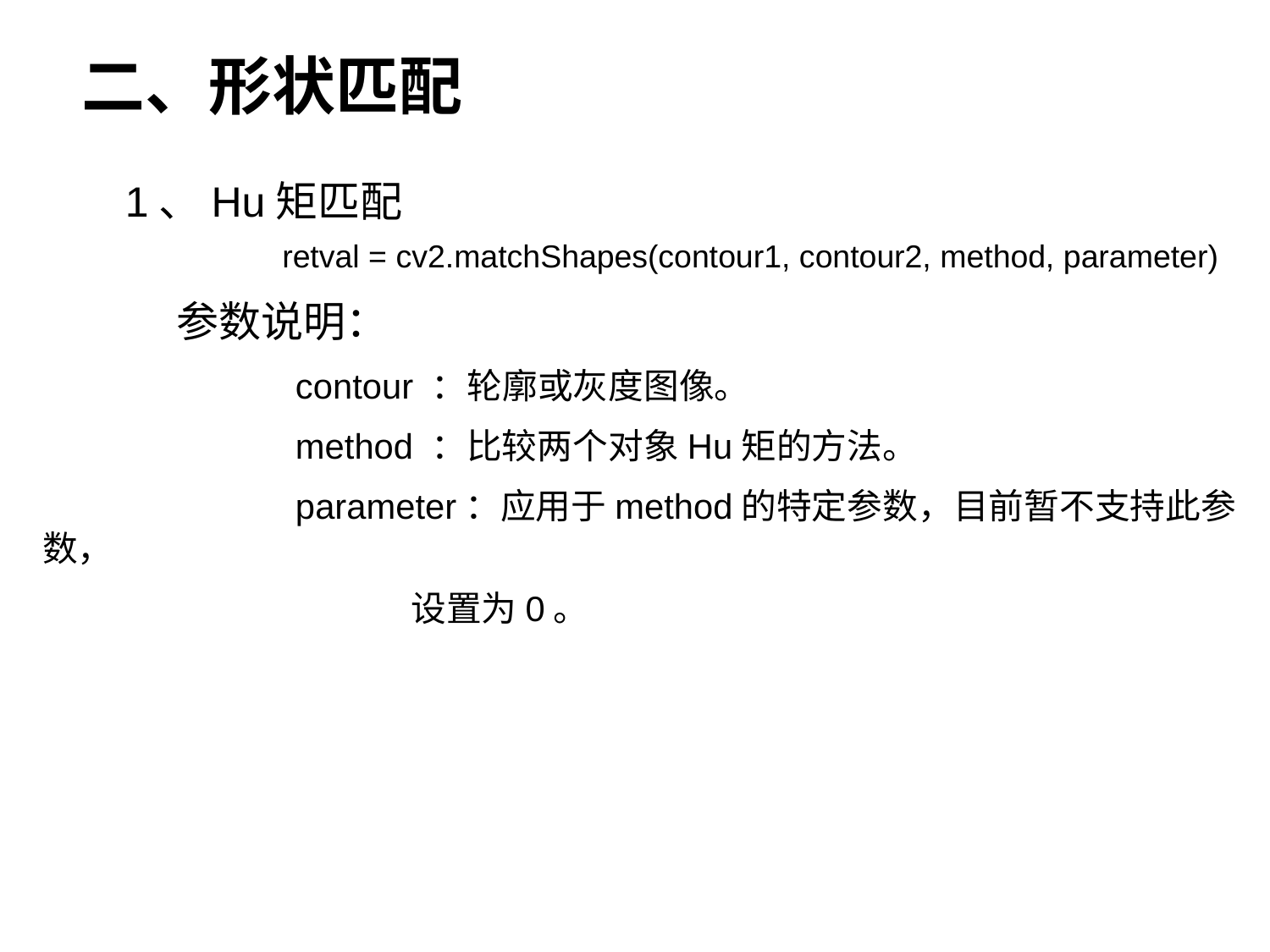

二、形状匹配
       1、Hu矩匹配
                           retval = cv2.matchShapes(contour1, contour2, method, parameter)
             参数说明：
                          contour ：轮廓或灰度图像。
                          method ：比较两个对象Hu矩的方法。
                          parameter：应用于method的特定参数，目前暂不支持此参数，
                                              设置为0。